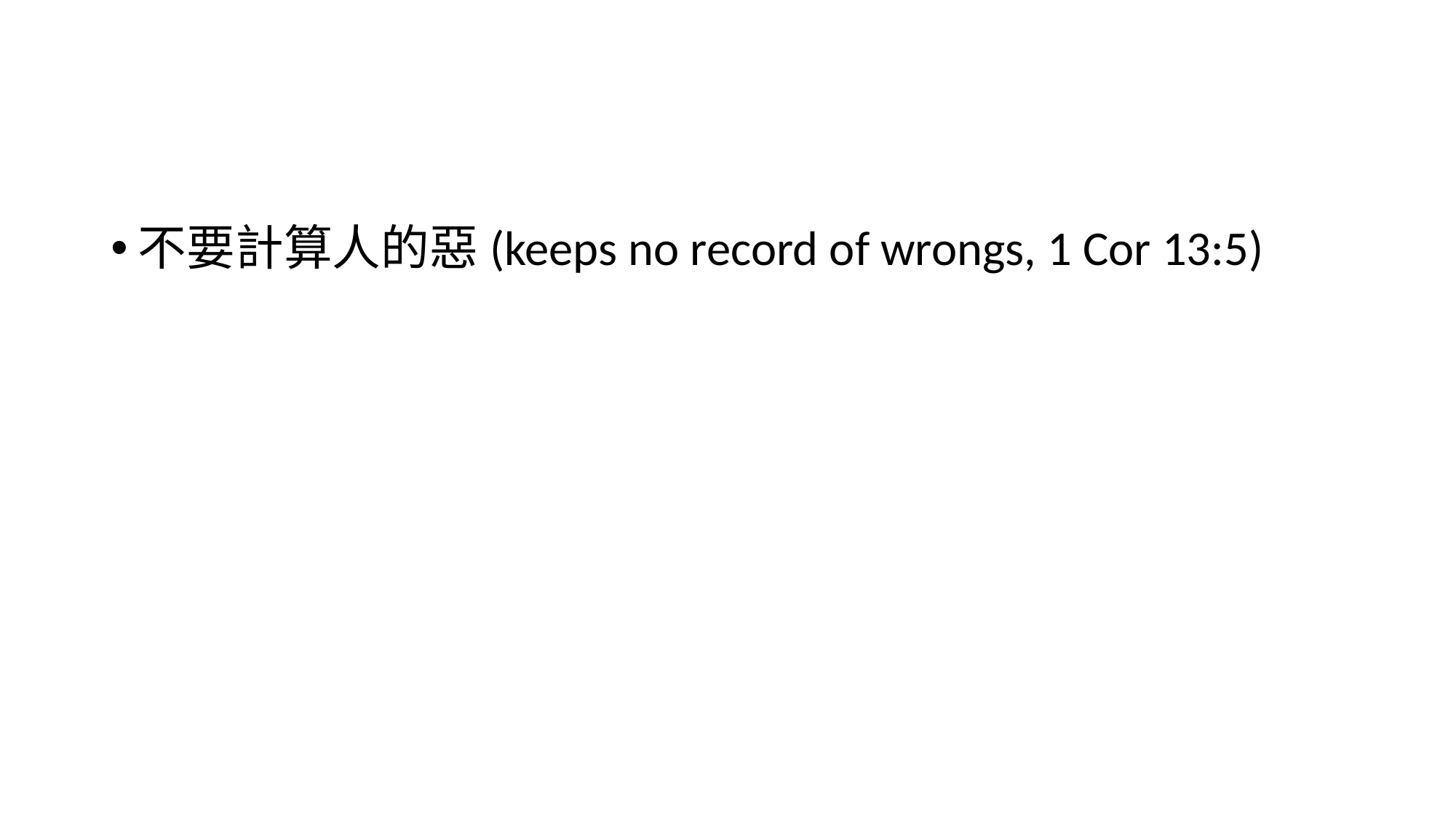

#
不要計算人的惡(keeps no record of wrongs, 1 Cor 13:5)